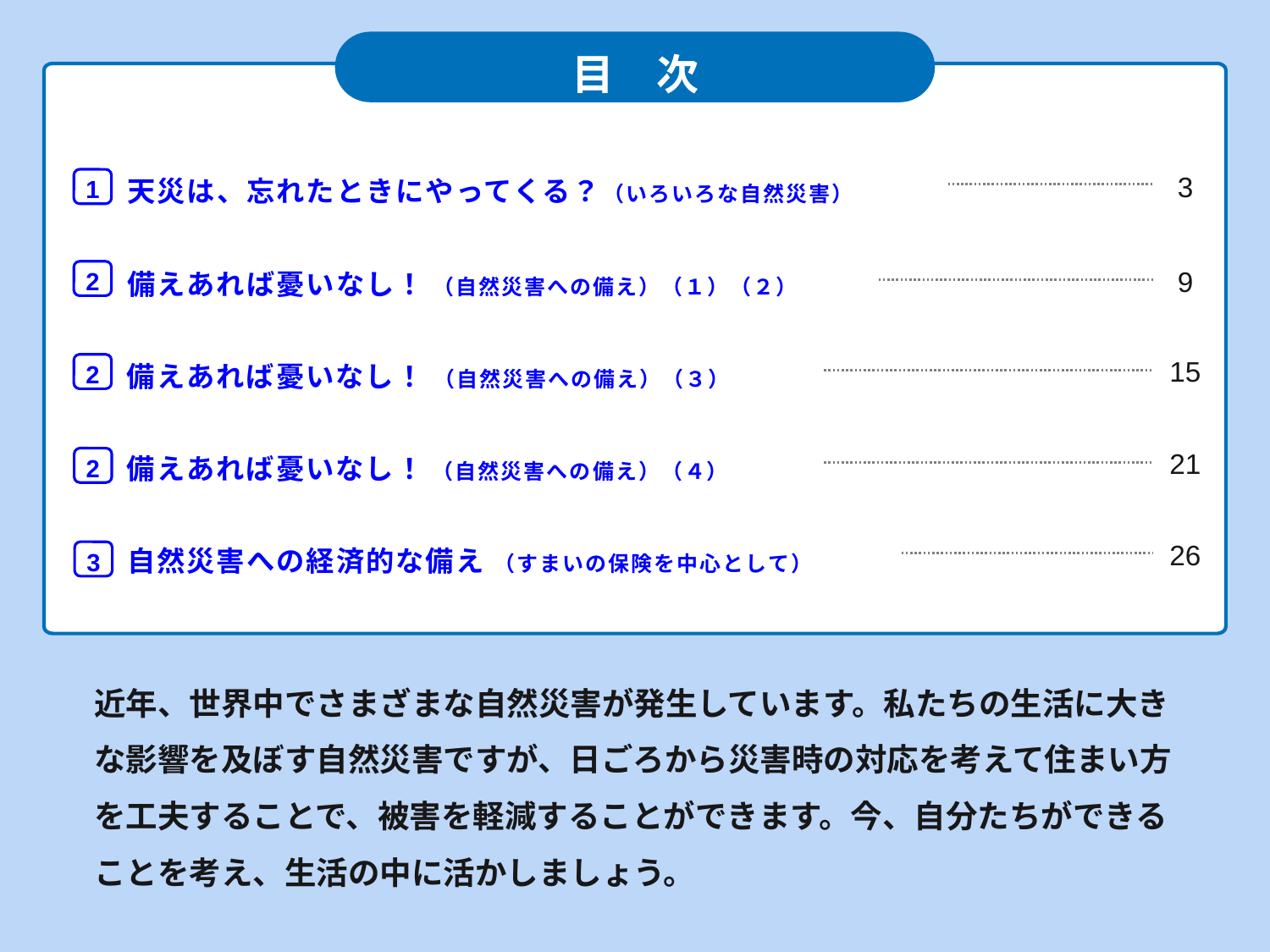

目　次

3
　天災は、忘れたときにやってくる？（いろいろな自然災害）
1
9
　備えあれば憂いなし！ （自然災害への備え）（１）（２）
2
15
　備えあれば憂いなし！ （自然災害への備え）（３）
2
21
　備えあれば憂いなし！ （自然災害への備え）（４）
2
26
　自然災害への経済的な備え （すまいの保険を中心として）
3
近年、世界中でさまざまな自然災害が発生しています。私たちの生活に大きな影響を及ぼす自然災害ですが、日ごろから災害時の対応を考えて住まい方を工夫することで、被害を軽減することができます。今、自分たちができることを考え、生活の中に活かしましょう。